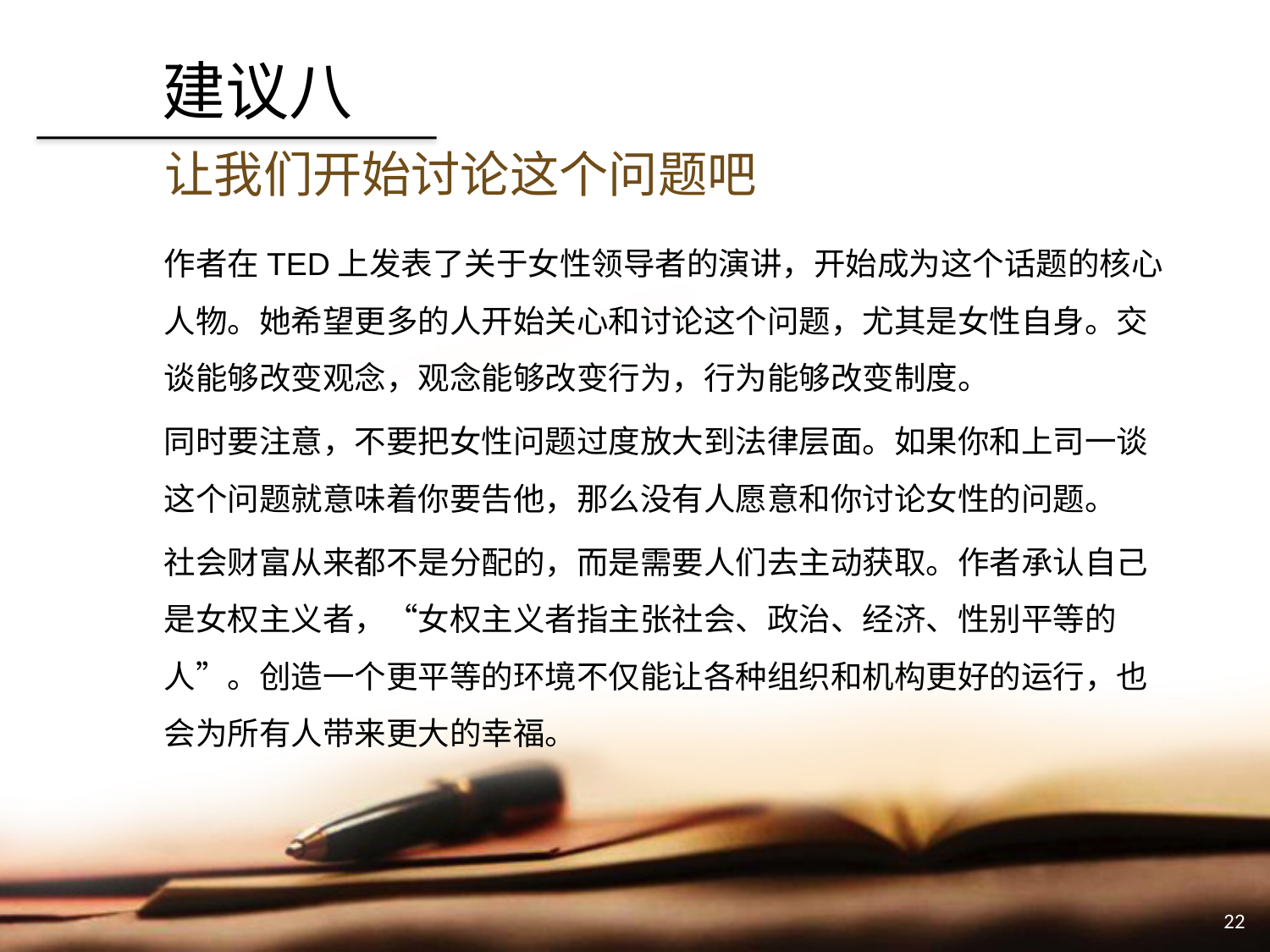

建议八

让我们开始讨论这个问题吧
作者在TED上发表了关于女性领导者的演讲，开始成为这个话题的核心人物。她希望更多的人开始关心和讨论这个问题，尤其是女性自身。交谈能够改变观念，观念能够改变行为，行为能够改变制度。
同时要注意，不要把女性问题过度放大到法律层面。如果你和上司一谈这个问题就意味着你要告他，那么没有人愿意和你讨论女性的问题。
社会财富从来都不是分配的，而是需要人们去主动获取。作者承认自己是女权主义者，“女权主义者指主张社会、政治、经济、性别平等的人”。创造一个更平等的环境不仅能让各种组织和机构更好的运行，也会为所有人带来更大的幸福。